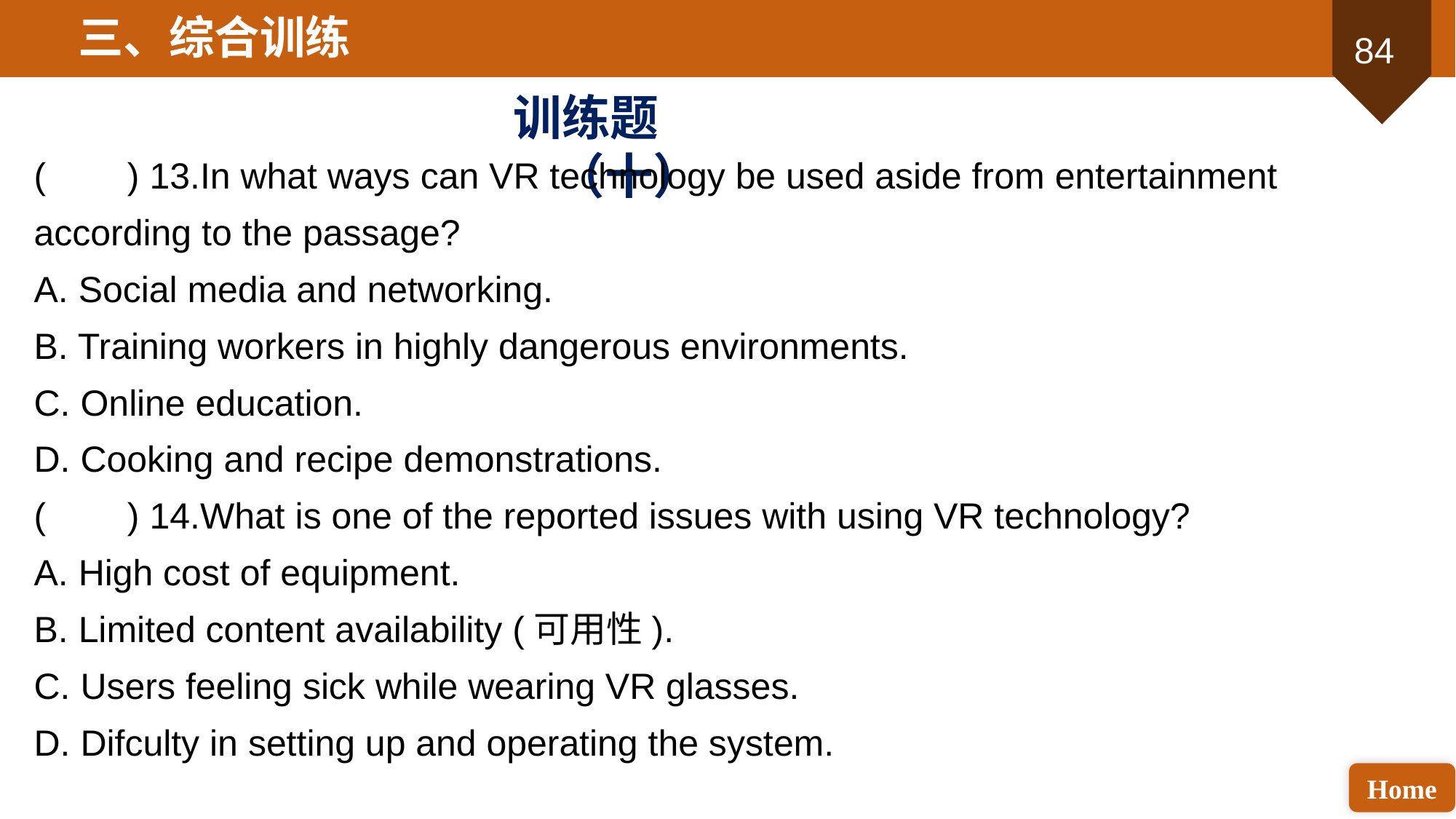

三、综合训练
训练题（十）
(        ) 13.In what ways can VR technology be used aside from entertainment according to the passage?
A. Social media and networking.
B. Training workers in highly dangerous environments.
C. Online education.
D. Cooking and recipe demonstrations.
(        ) 14.What is one of the reported issues with using VR technology?
A. High cost of equipment.
B. Limited content availability (可用性).
C. Users feeling sick while wearing VR glasses.
D. Difculty in setting up and operating the system.